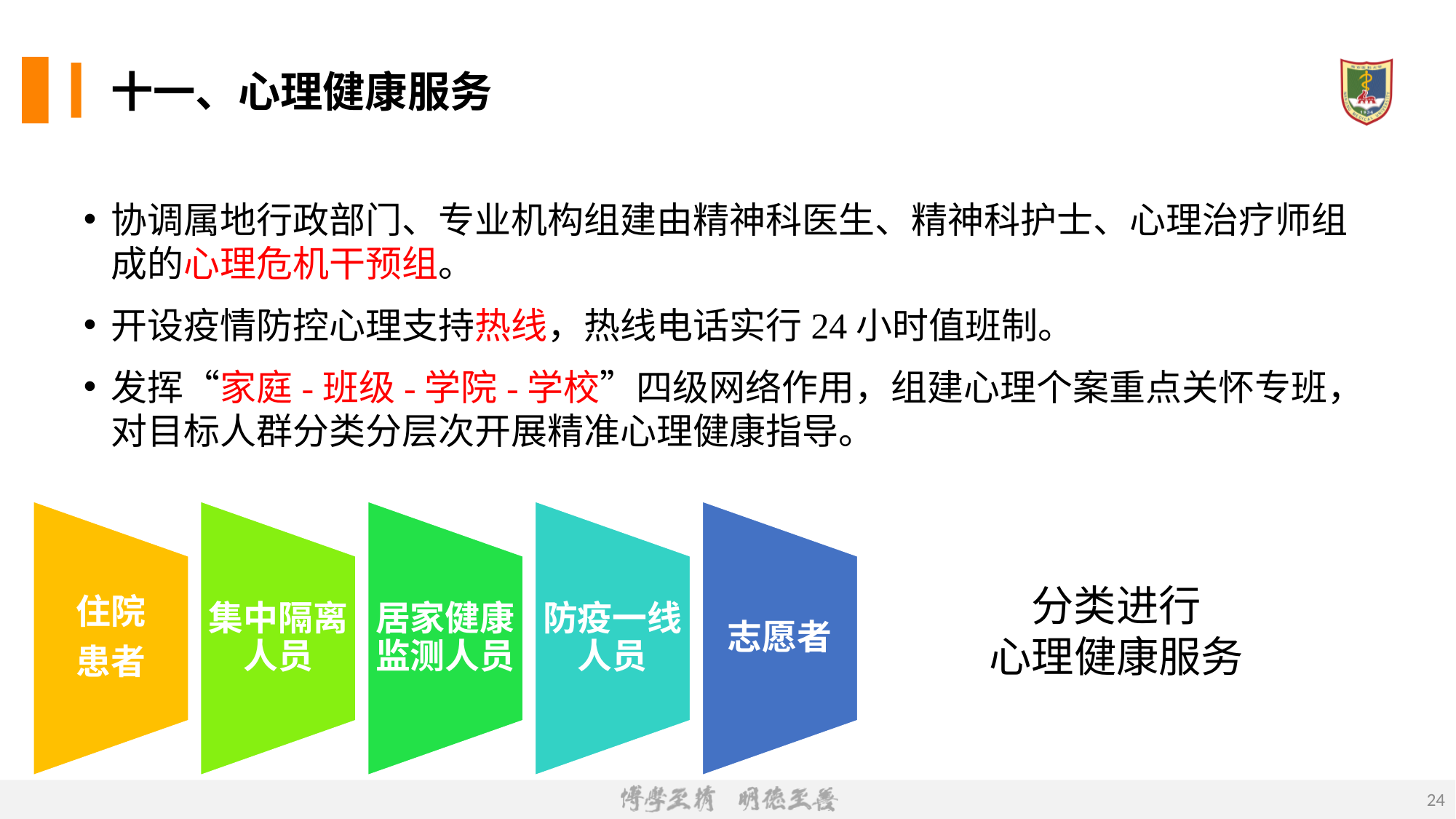

# 十一、心理健康服务
协调属地行政部门、专业机构组建由精神科医生、精神科护士、心理治疗师组成的心理危机干预组。
开设疫情防控心理支持热线，热线电话实行24小时值班制。
发挥“家庭-班级-学院-学校”四级网络作用，组建心理个案重点关怀专班，对目标人群分类分层次开展精准心理健康指导。
住院
患者
集中隔离人员
居家健康监测人员
防疫一线人员
志愿者
分类进行
心理健康服务
24